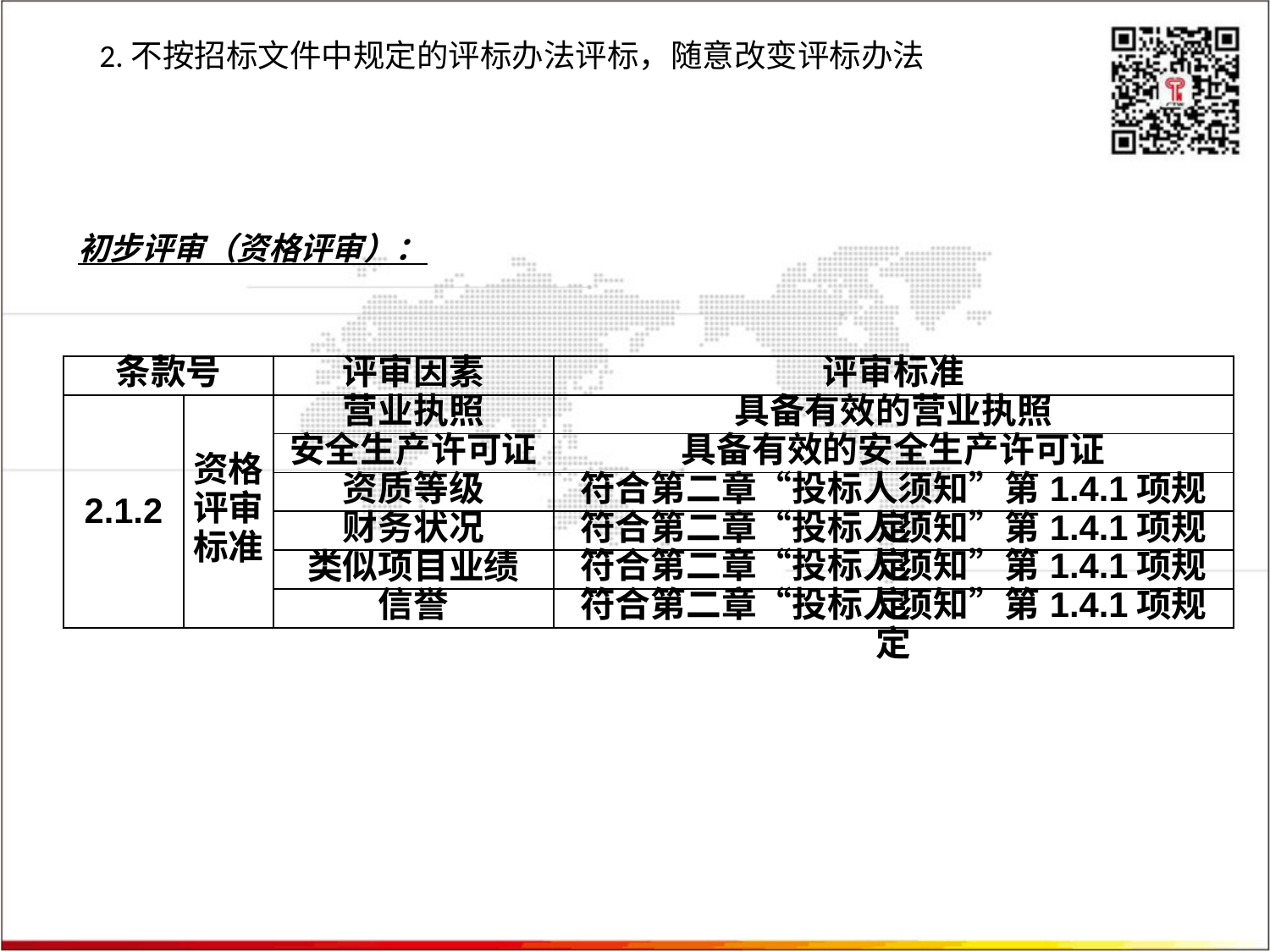

# 2.不按招标文件中规定的评标办法评标，随意改变评标办法
初步评审（资格评审）：
| 条款号 |  | 评审因素 | 评审标准 |
| --- | --- | --- | --- |
| 2.1.2 | 资格评审标准 | 营业执照 | 具备有效的营业执照 |
|  |  | 安全生产许可证 | 具备有效的安全生产许可证 |
|  |  | 资质等级 | 符合第二章“投标人须知”第1.4.1项规定 |
|  |  | 财务状况 | 符合第二章“投标人须知”第1.4.1项规定 |
|  |  | 类似项目业绩 | 符合第二章“投标人须知”第1.4.1项规定 |
|  |  | 信誉 | 符合第二章“投标人须知”第1.4.1项规定 |